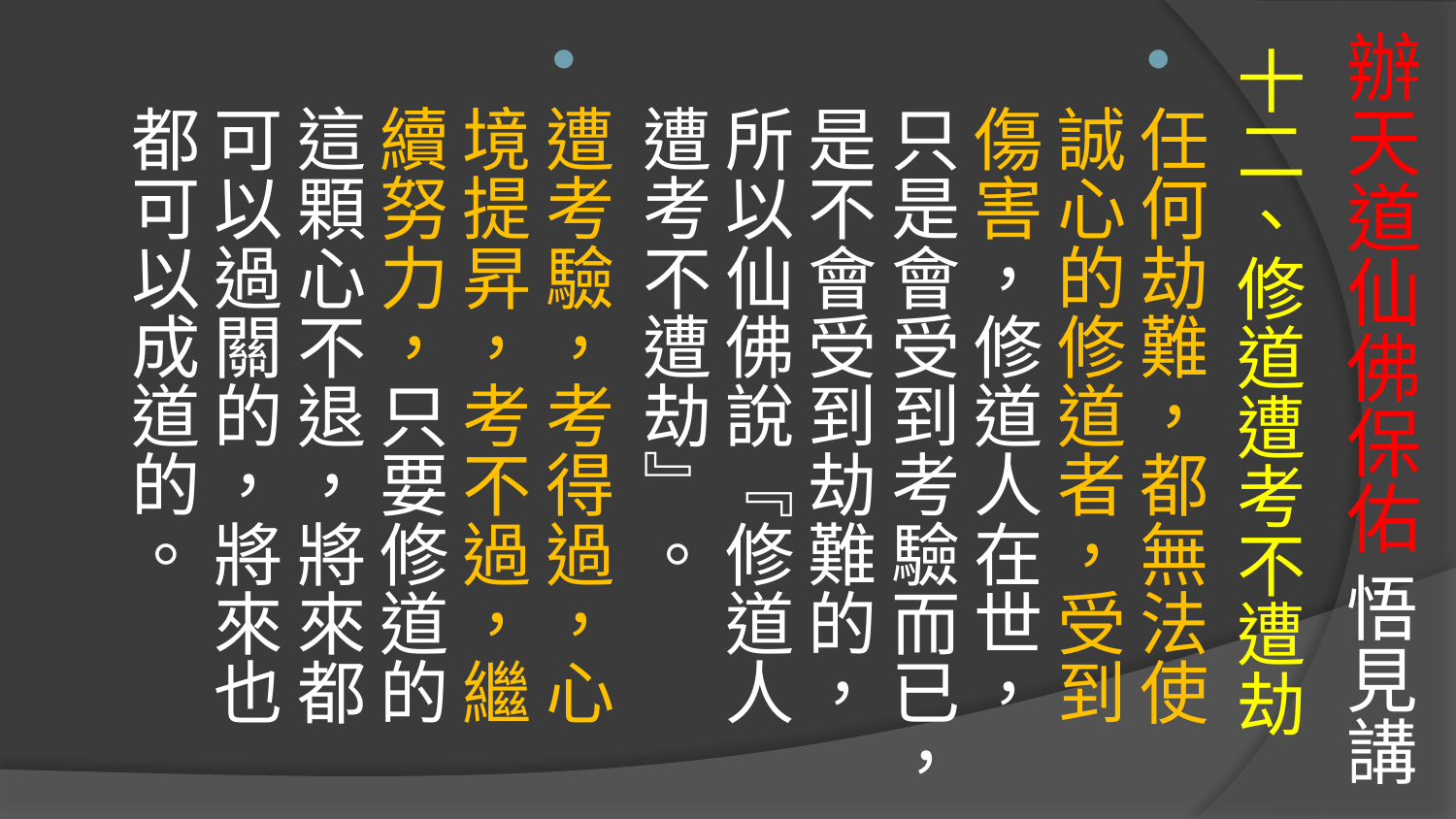

# 辦天道仙佛保佑 悟見講
十二、修道遭考不遭劫
任何劫難，都無法使誠心的修道者，受到傷害，修道人在世，只是會受到考驗而已，是不會受到劫難的，所以仙佛說『修道人遭考不遭劫』。
遭考驗，考得過，心境提昇，考不過，繼續努力，只要修道的這顆心不退，將來都可以過關的，將來也都可以成道的。